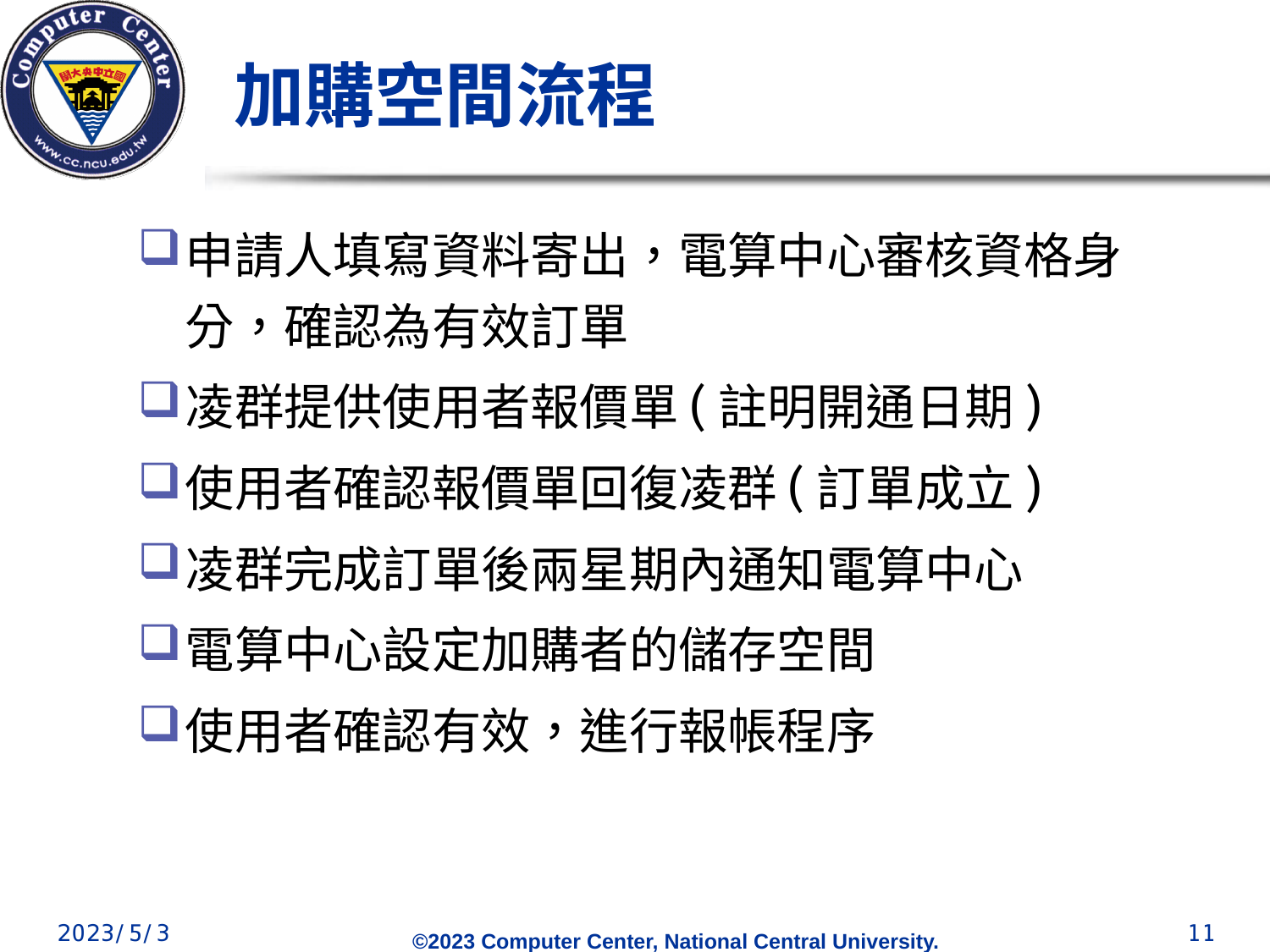

# 加購空間流程
申請人填寫資料寄出，電算中心審核資格身分，確認為有效訂單
凌群提供使用者報價單(註明開通日期)
使用者確認報價單回復凌群(訂單成立)
凌群完成訂單後兩星期內通知電算中心
電算中心設定加購者的儲存空間
使用者確認有效，進行報帳程序
2023/5/3
11